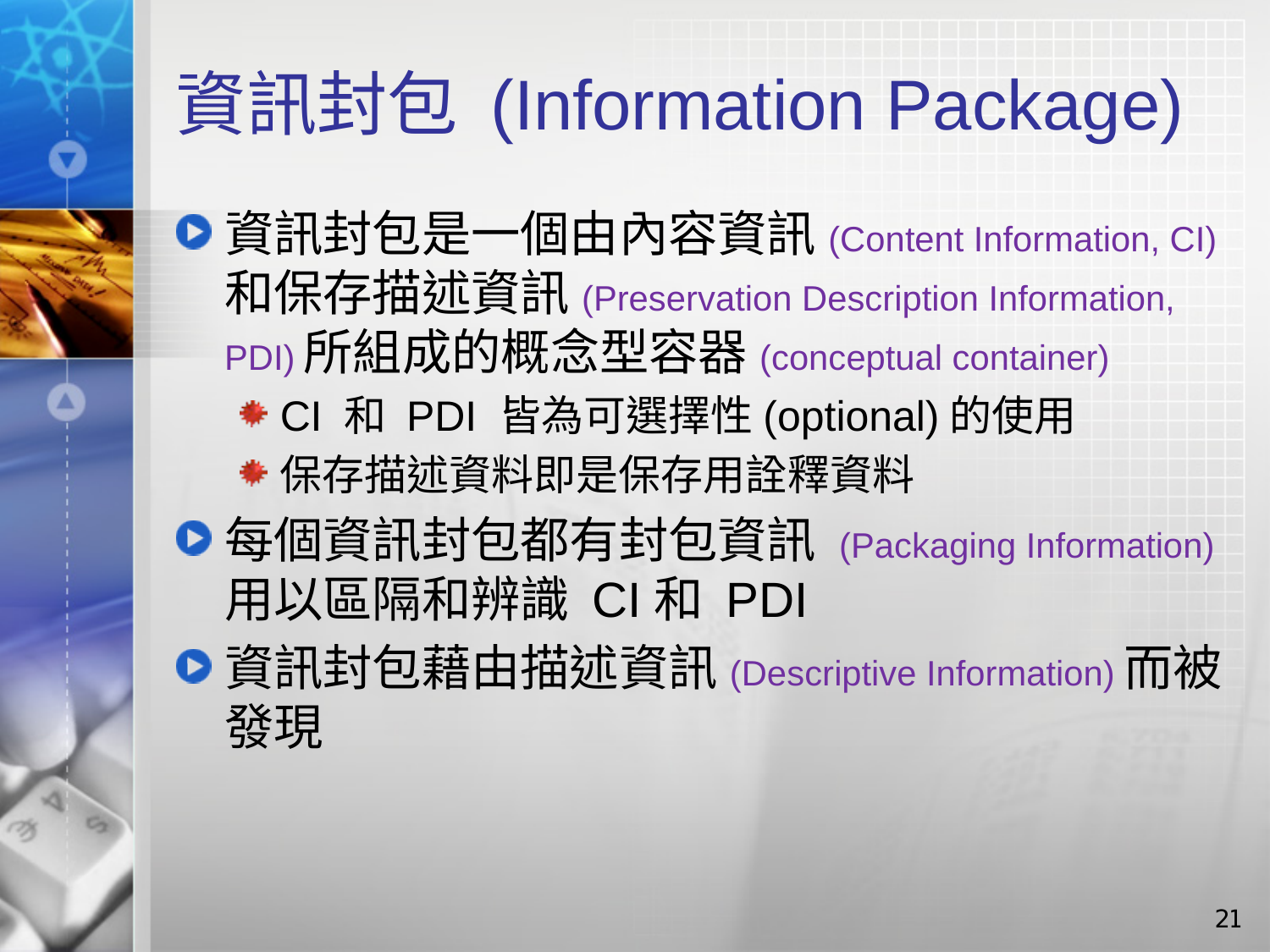

# 資訊封包 (Information Package)
資訊封包是一個由內容資訊(Content Information, CI)和保存描述資訊(Preservation Description Information, PDI)所組成的概念型容器(conceptual container)
CI 和 PDI 皆為可選擇性(optional)的使用
保存描述資料即是保存用詮釋資料
每個資訊封包都有封包資訊 (Packaging Information)用以區隔和辨識 CI和 PDI
資訊封包藉由描述資訊(Descriptive Information)而被發現
21